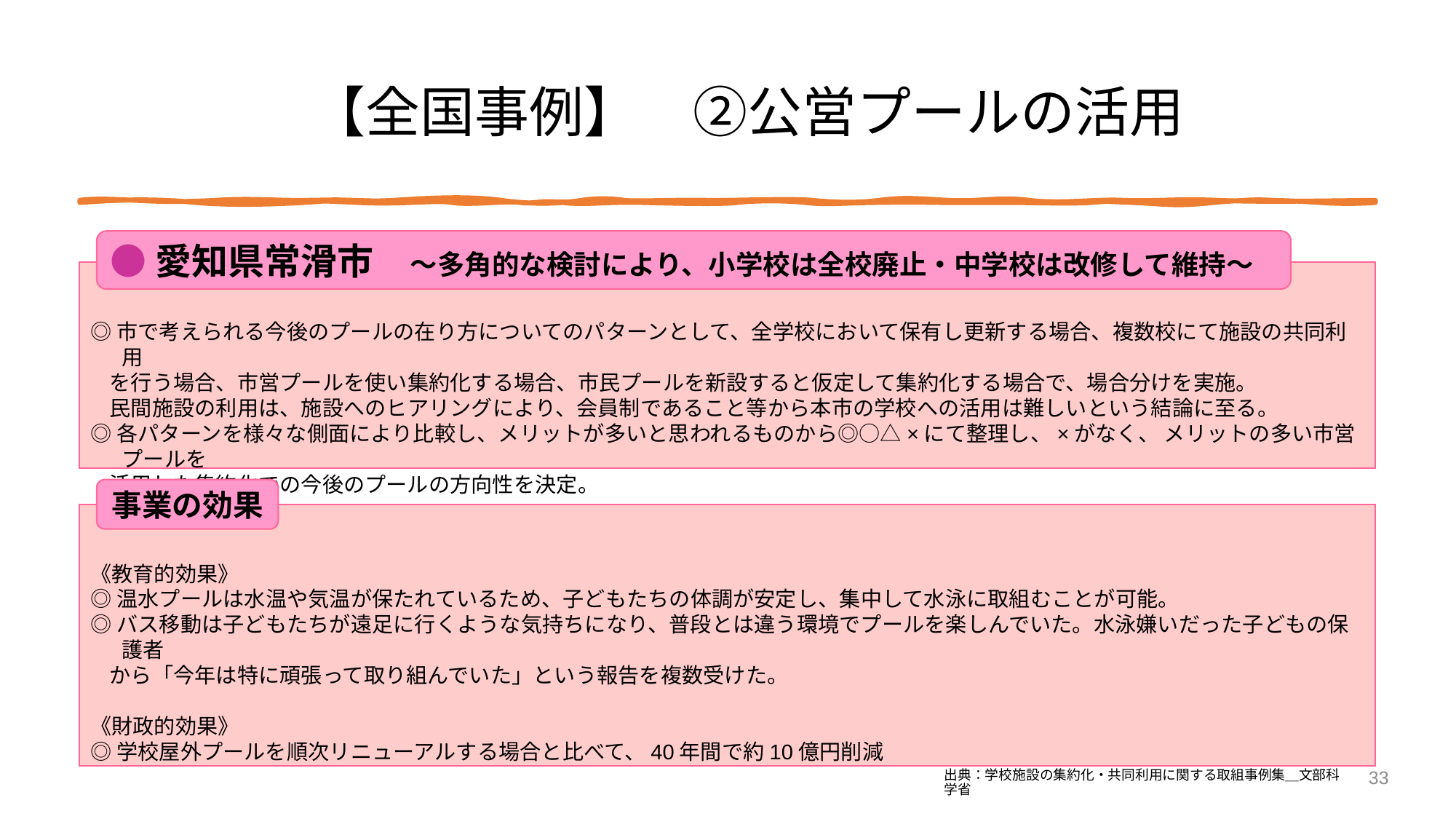

# 【全国事例】　②公営プールの活用

●愛知県常滑市　～多角的な検討により、小学校は全校廃止・中学校は改修して維持～

◎市で考えられる今後のプールの在り方についてのパターンとして、全学校において保有し更新する場合、複数校にて施設の共同利用
   を行う場合、市営プールを使い集約化する場合、市民プールを新設すると仮定して集約化する場合で、場合分けを実施。
   民間施設の利用は、施設へのヒアリングにより、会員制であること等から本市の学校への活用は難しいという結論に至る。
◎各パターンを様々な側面により比較し、メリットが多いと思われるものから◎○△×にて整理し、×がなく、 メリットの多い市営プールを
   活用した集約化での今後のプールの方向性を決定。
事業の効果

《教育的効果》
◎温水プールは水温や気温が保たれているため、子どもたちの体調が安定し、集中して水泳に取組むことが可能。
◎バス移動は子どもたちが遠足に行くような気持ちになり、普段とは違う環境でプールを楽しんでいた。水泳嫌いだった子どもの保護者
   から「今年は特に頑張って取り組んでいた」という報告を複数受けた。

《財政的効果》
◎学校屋外プールを順次リニューアルする場合と比べて、40年間で約10億円削減

33
出典：学校施設の集約化・共同利用に関する取組事例集＿文部科学省